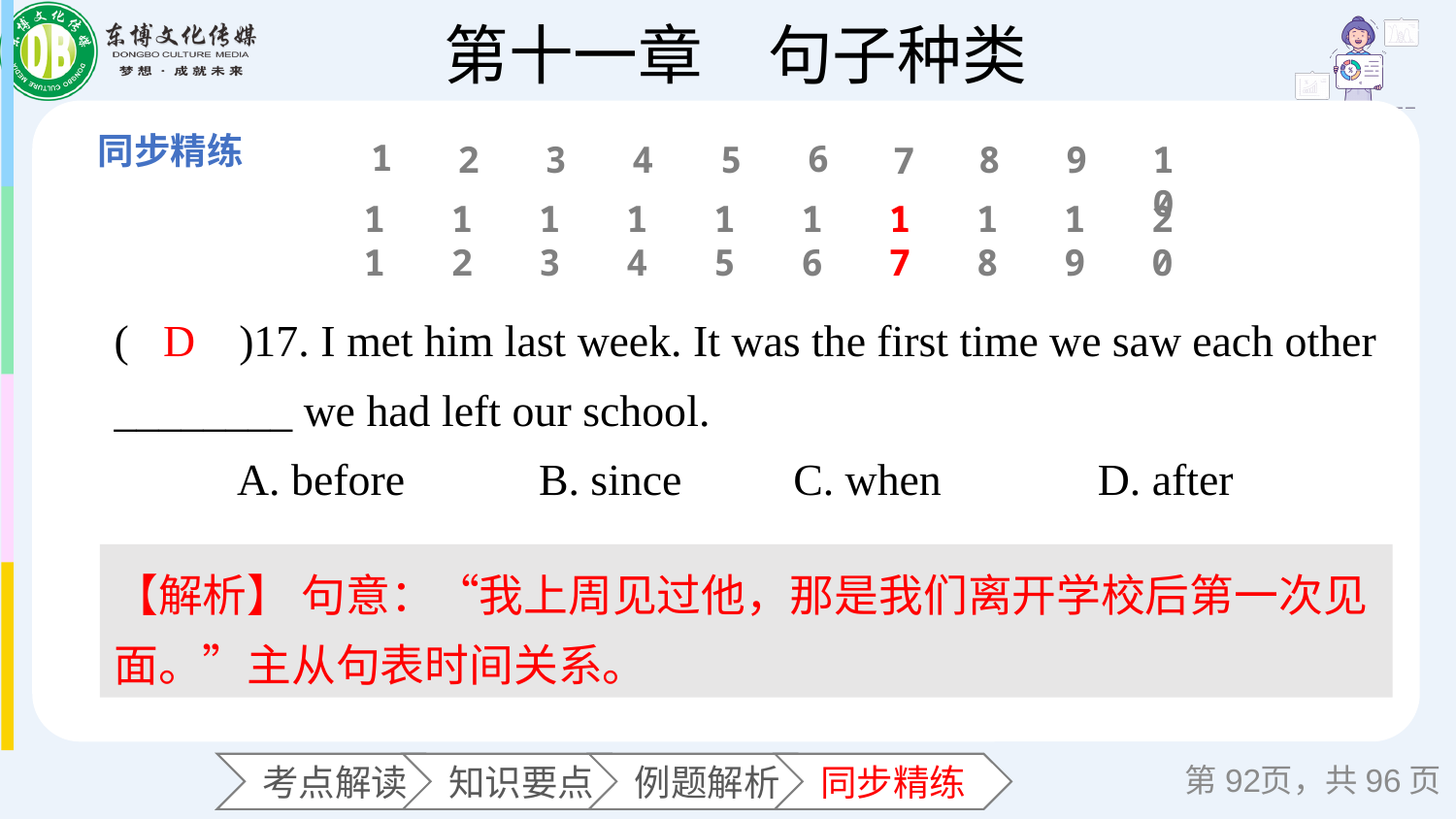

1
6
2
3
4
5
8
9
10
7
11
12
13
14
15
16
17
18
19
20
(　　)17. I met him last week. It was the first time we saw each other ________ we had left our school.
           A. before            B. since          C. when              D. after
D
【解析】 句意：“我上周见过他，那是我们离开学校后第一次见面。”主从句表时间关系。
第92页，共96页